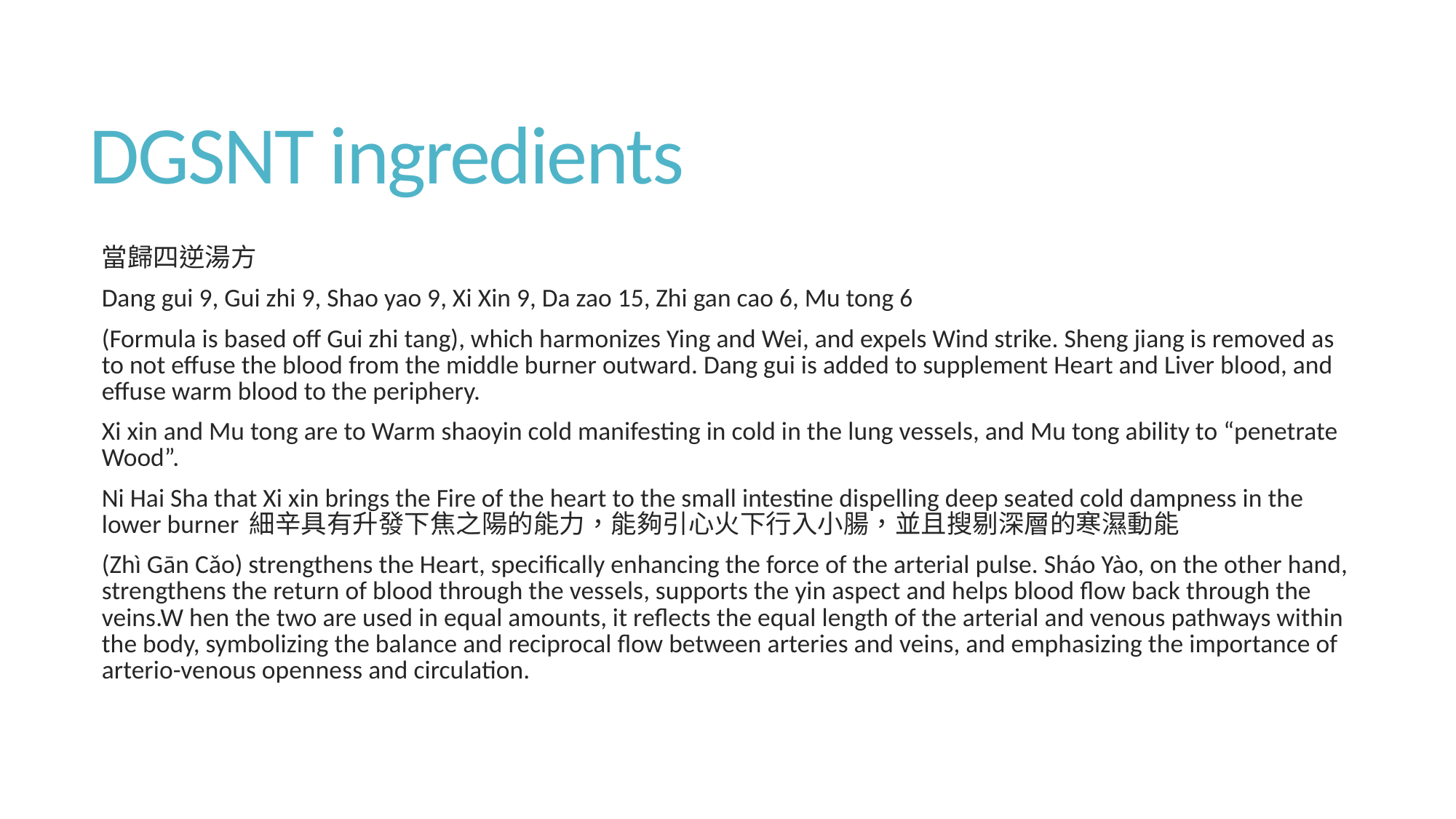

# DGSNT ingredients
當歸四逆湯方
Dang gui 9, Gui zhi 9, Shao yao 9, Xi Xin 9, Da zao 15, Zhi gan cao 6, Mu tong 6
(Formula is based off Gui zhi tang), which harmonizes Ying and Wei, and expels Wind strike. Sheng jiang is removed as to not effuse the blood from the middle burner outward. Dang gui is added to supplement Heart and Liver blood, and effuse warm blood to the periphery.
Xi xin and Mu tong are to Warm shaoyin cold manifesting in cold in the lung vessels, and Mu tong ability to “penetrate Wood”.
Ni Hai Sha that Xi xin brings the Fire of the heart to the small intestine dispelling deep seated cold dampness in the lower burner 細辛具有升發下焦之陽的能力，能夠引心火下行入小腸，並且搜剔深層的寒濕動能
(Zhì Gān Cǎo) strengthens the Heart, specifically enhancing the force of the arterial pulse. Sháo Yào, on the other hand, strengthens the return of blood through the vessels, supports the yin aspect and helps blood flow back through the veins.W hen the two are used in equal amounts, it reflects the equal length of the arterial and venous pathways within the body, symbolizing the balance and reciprocal flow between arteries and veins, and emphasizing the importance of arterio-venous openness and circulation.